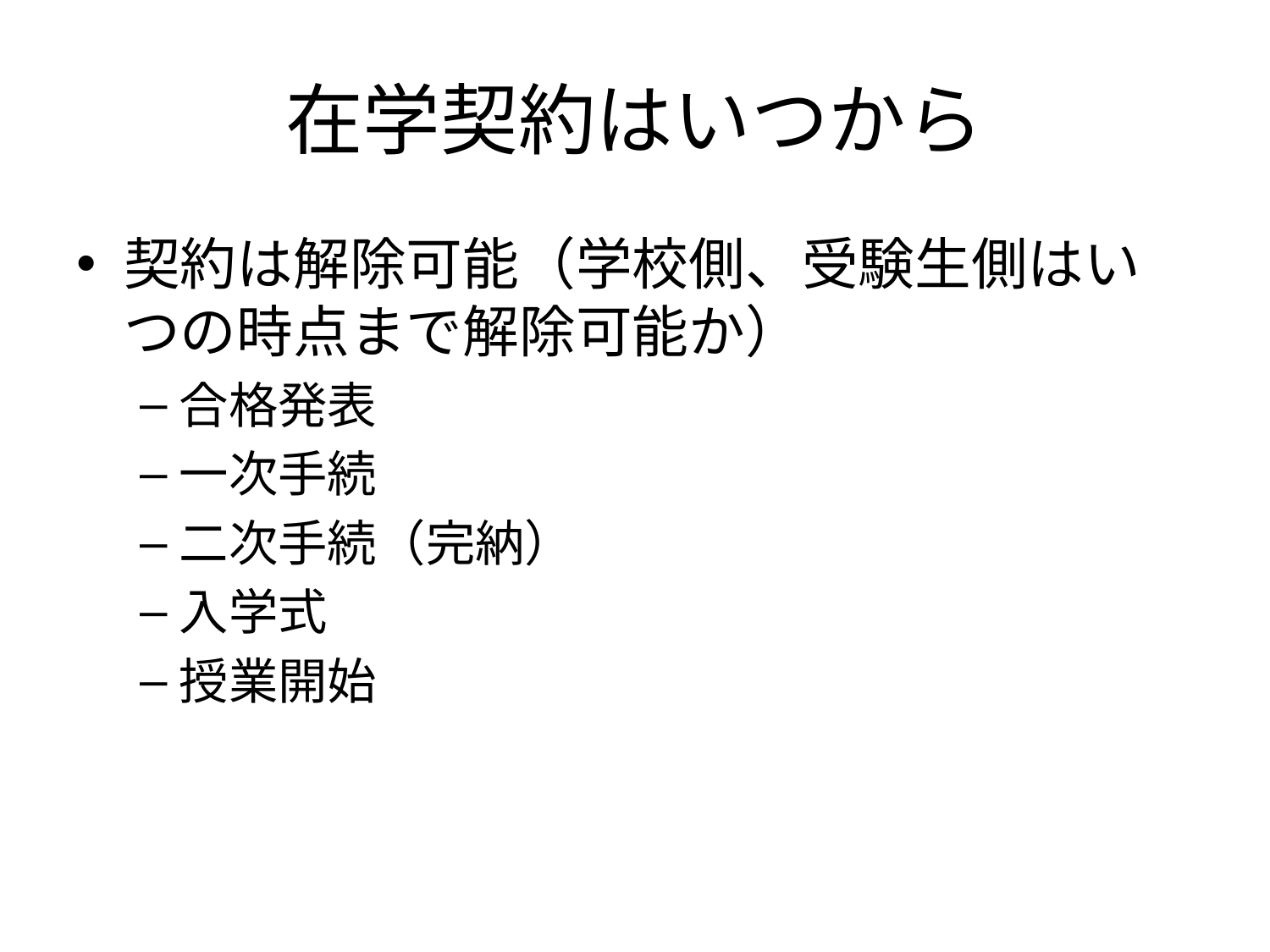

# 在学契約はいつから
契約は解除可能（学校側、受験生側はいつの時点まで解除可能か）
合格発表
一次手続
二次手続（完納）
入学式
授業開始